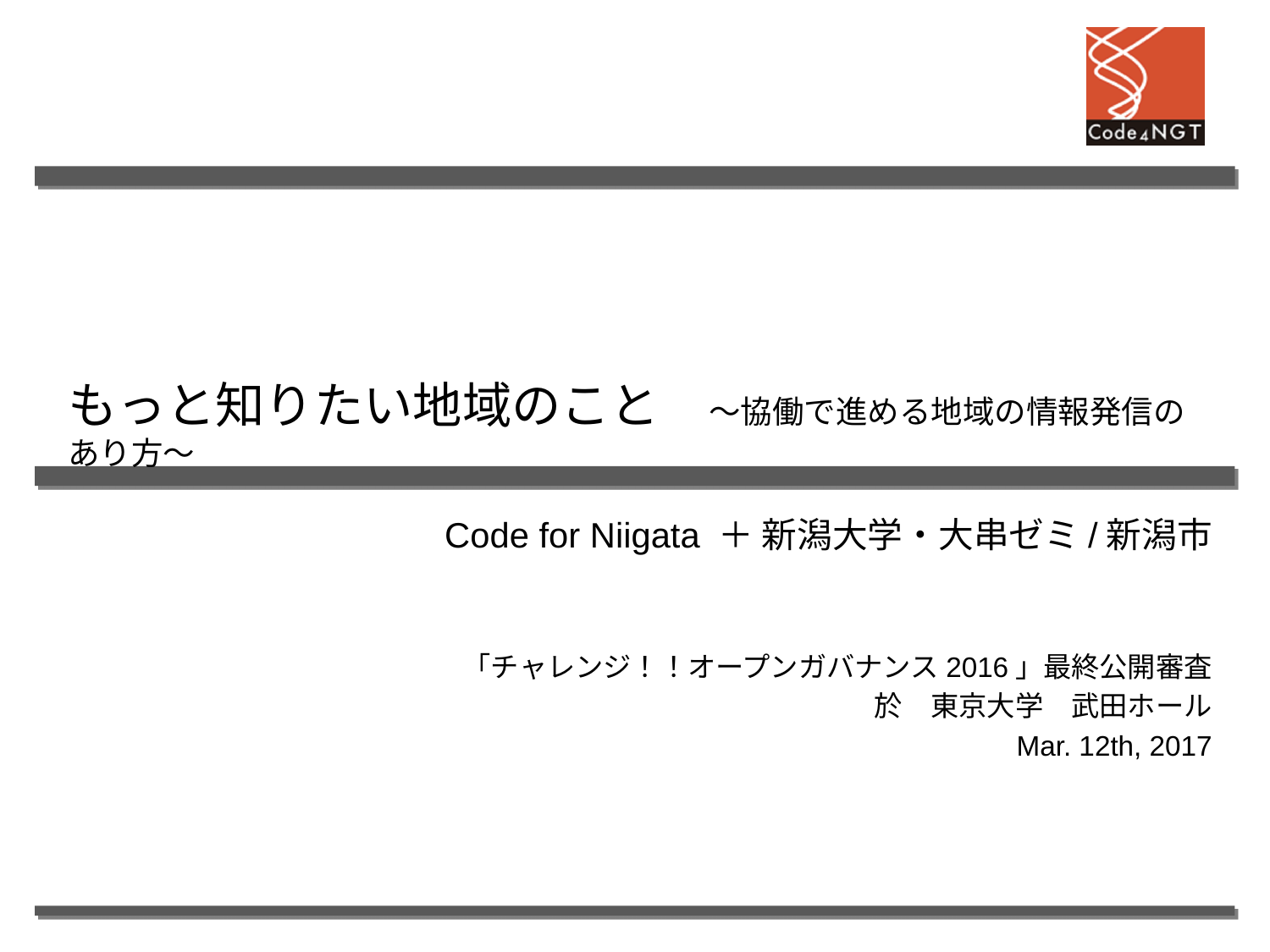

# もっと知りたい地域のこと　～協働で進める地域の情報発信のあり方～
Code for Niigata ＋ 新潟大学・大串ゼミ/新潟市

「チャレンジ！！オープンガバナンス2016」最終公開審査
於　東京大学　武田ホール
Mar. 12th, 2017